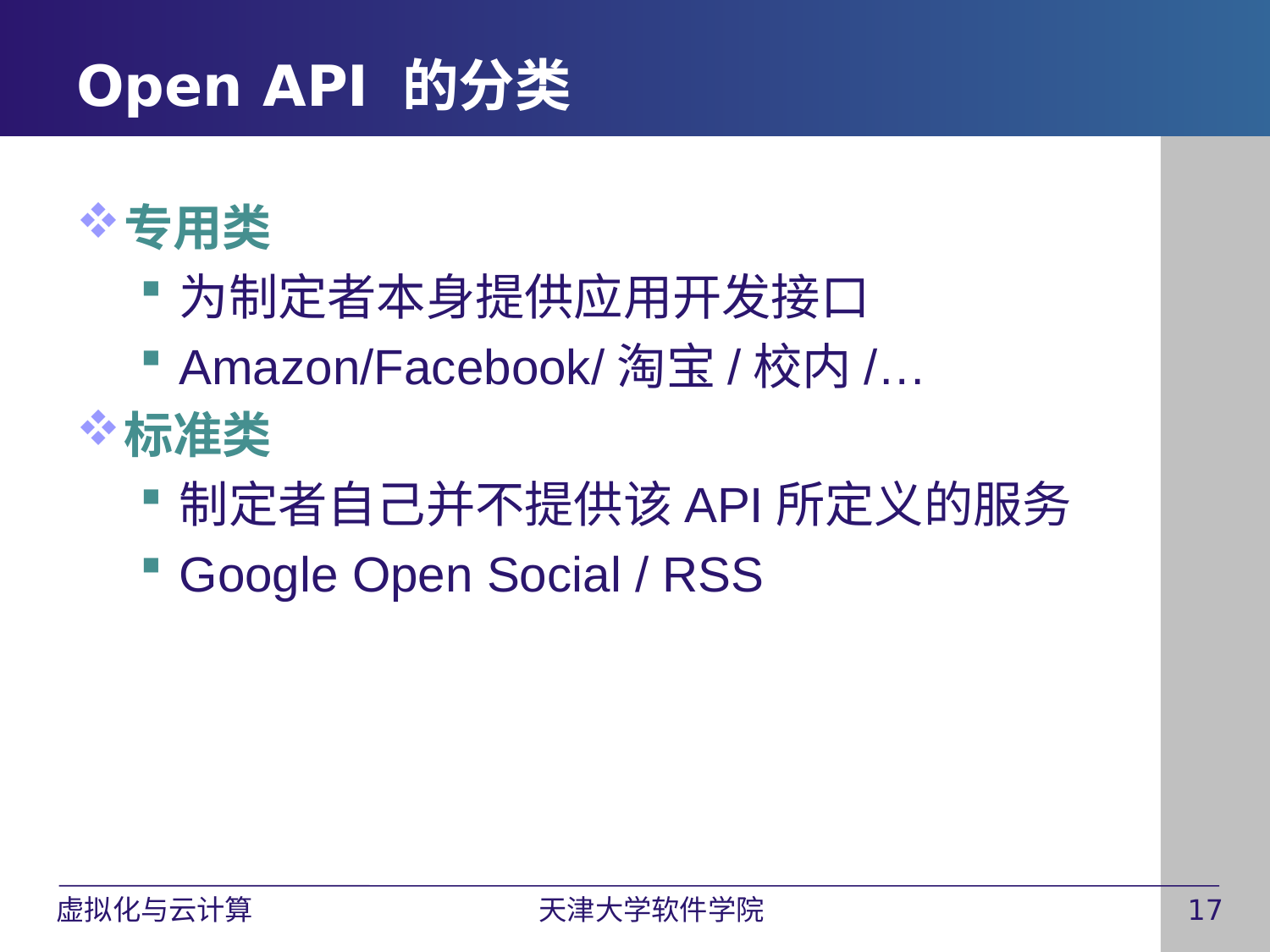

# Open API 的分类
专用类
为制定者本身提供应用开发接口
Amazon/Facebook/淘宝/校内/…
标准类
制定者自己并不提供该API所定义的服务
Google Open Social / RSS